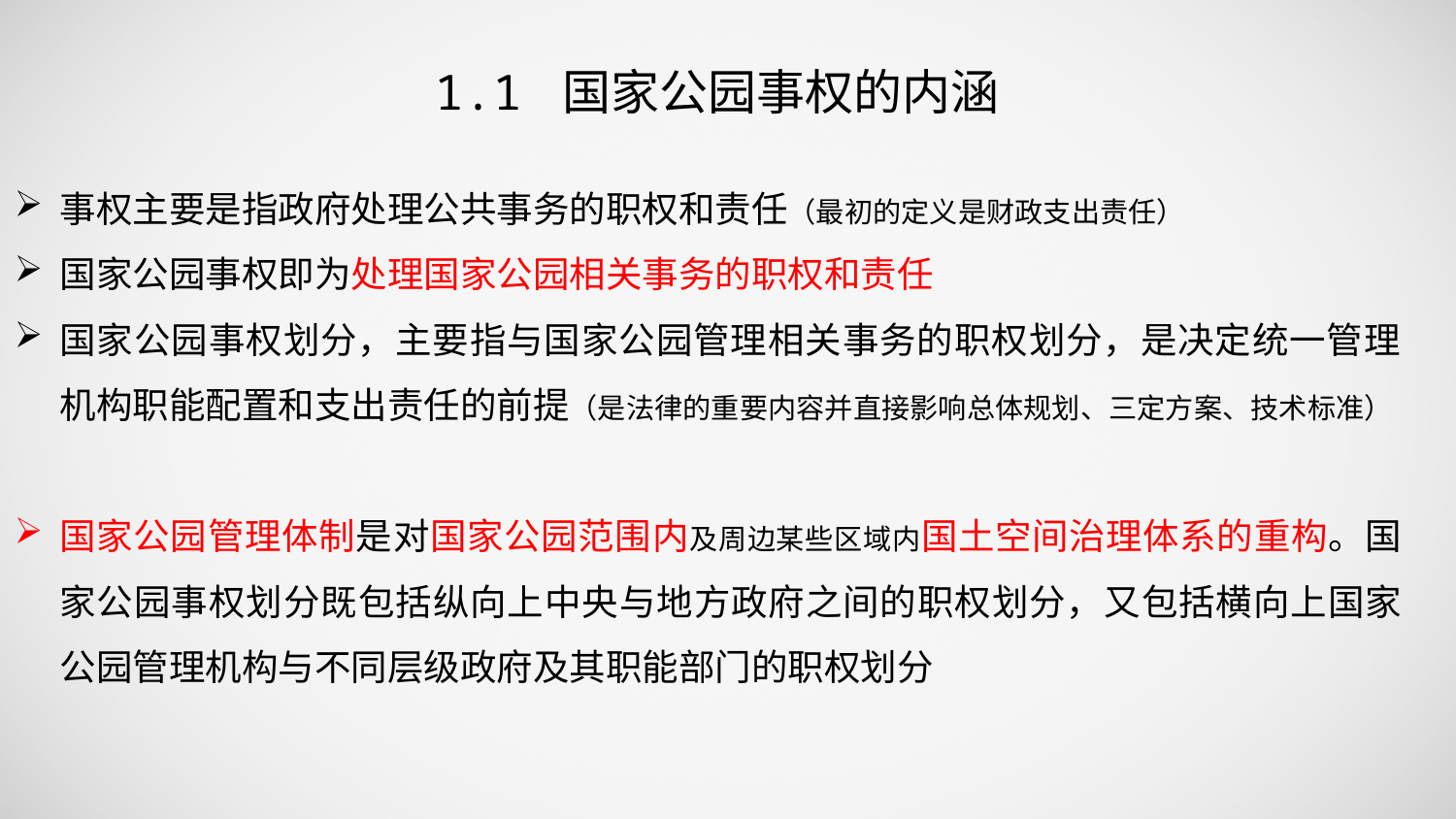

1.1 国家公园事权的内涵
事权主要是指政府处理公共事务的职权和责任（最初的定义是财政支出责任）
国家公园事权即为处理国家公园相关事务的职权和责任
国家公园事权划分，主要指与国家公园管理相关事务的职权划分，是决定统一管理机构职能配置和支出责任的前提（是法律的重要内容并直接影响总体规划、三定方案、技术标准）

国家公园管理体制是对国家公园范围内及周边某些区域内国土空间治理体系的重构。国家公园事权划分既包括纵向上中央与地方政府之间的职权划分，又包括横向上国家公园管理机构与不同层级政府及其职能部门的职权划分